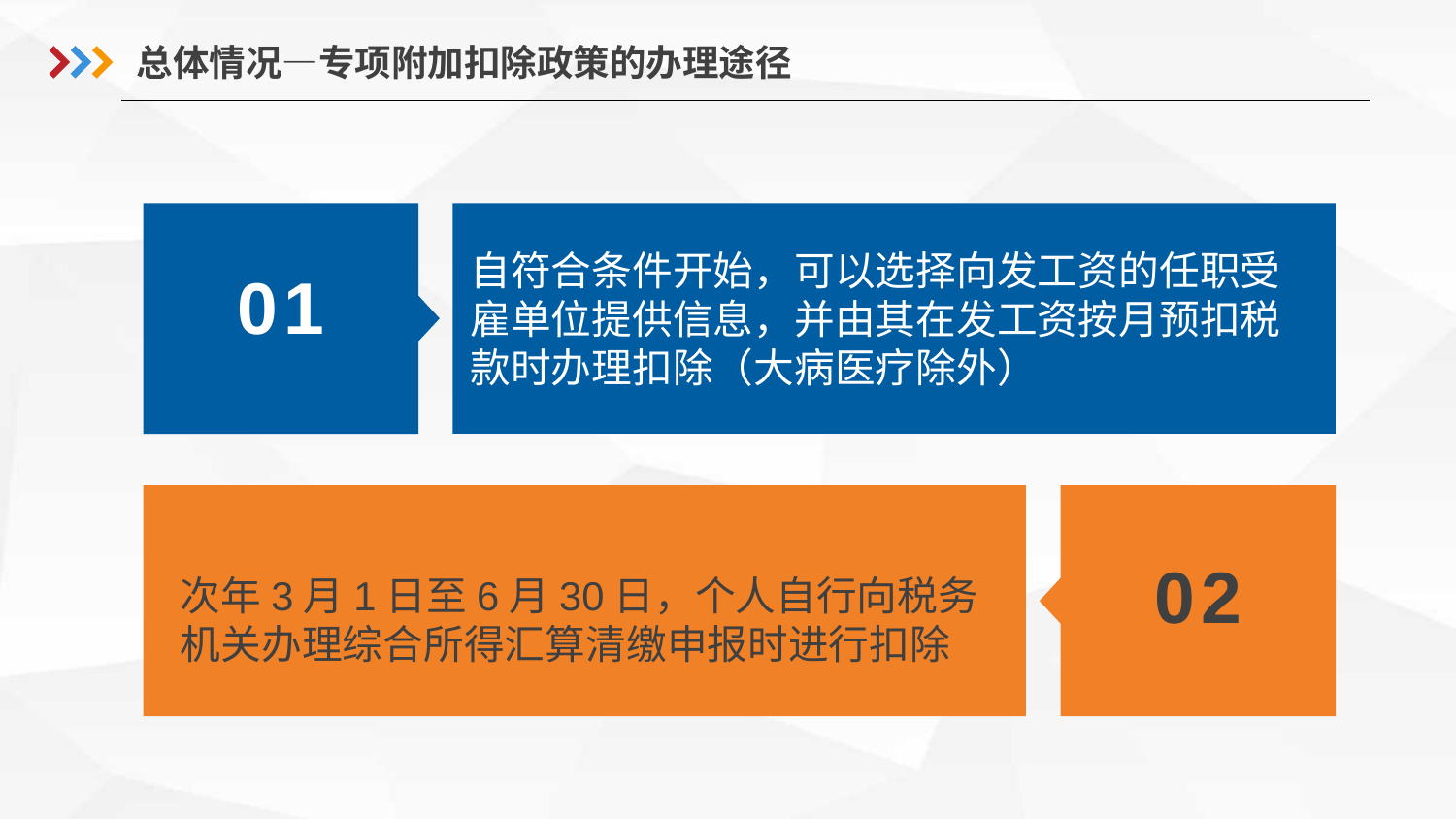

总体情况—专项附加扣除政策的办理途径

自符合条件开始，可以选择向发工资的任职受雇单位提供信息，并由其在发工资按月预扣税款时办理扣除（大病医疗除外）
01

02
次年3月1日至6月30日，个人自行向税务机关办理综合所得汇算清缴申报时进行扣除